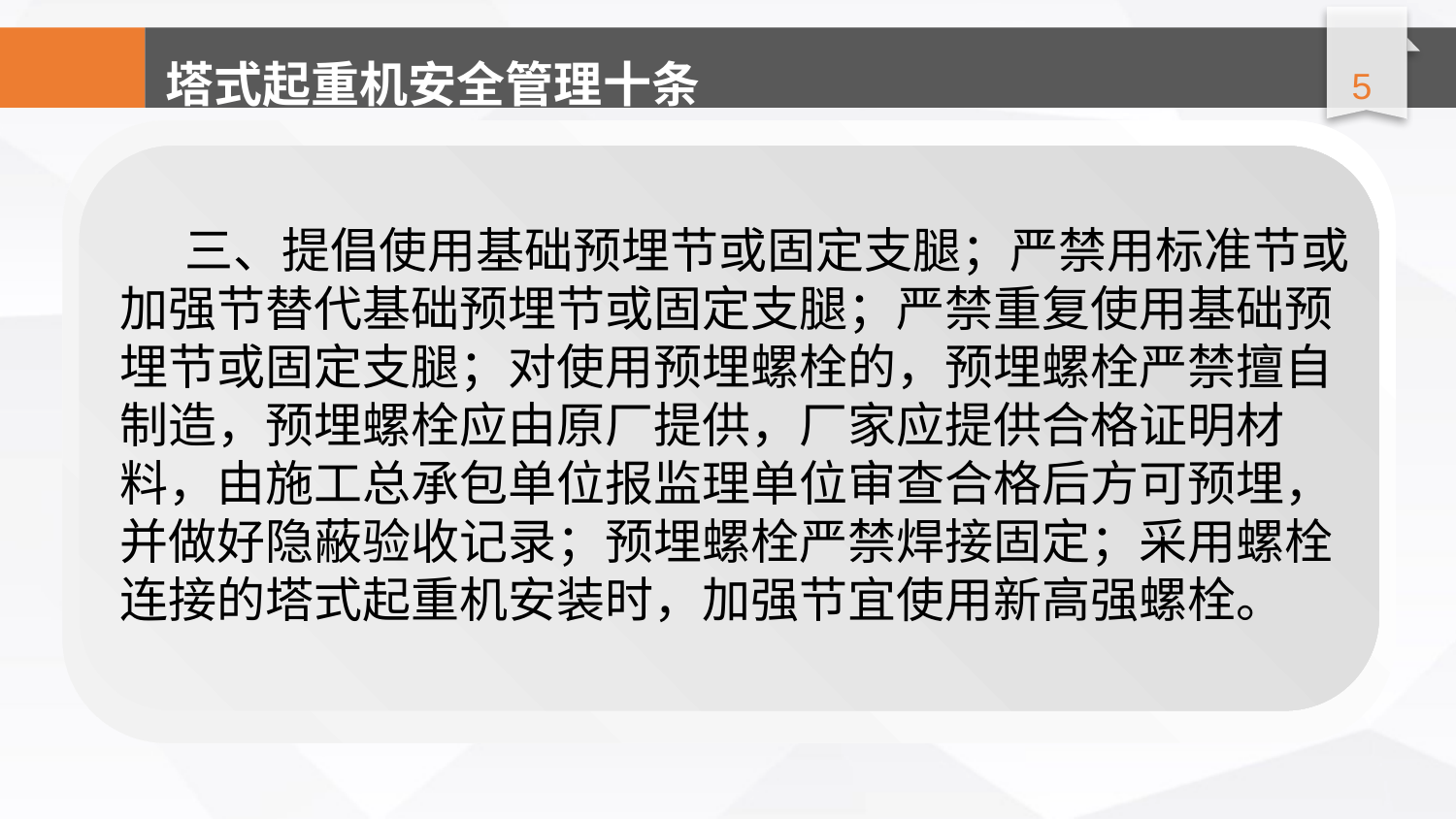

延时符

三、提倡使用基础预埋节或固定支腿；严禁用标准节或加强节替代基础预埋节或固定支腿；严禁重复使用基础预埋节或固定支腿；对使用预埋螺栓的，预埋螺栓严禁擅自制造，预埋螺栓应由原厂提供，厂家应提供合格证明材料，由施工总承包单位报监理单位审查合格后方可预埋，并做好隐蔽验收记录；预埋螺栓严禁焊接固定；采用螺栓连接的塔式起重机安装时，加强节宜使用新高强螺栓。